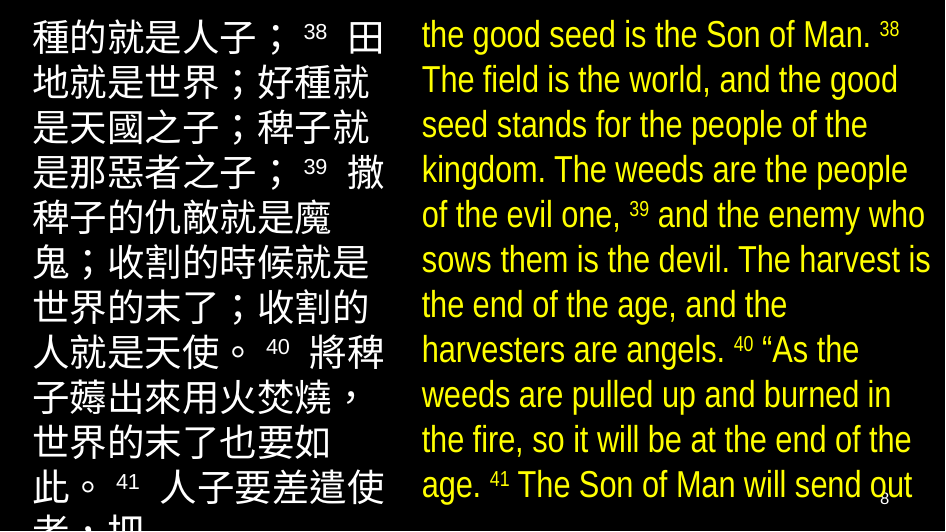

the good seed is the Son of Man. 38 The field is the world, and the good seed stands for the people of the kingdom. The weeds are the people of the evil one, 39 and the enemy who sows them is the devil. The harvest is the end of the age, and the harvesters are angels. 40 “As the weeds are pulled up and burned in the fire, so it will be at the end of the age. 41 The Son of Man will send out
種的就是人子；38 田地就是世界；好種就是天國之子；稗子就是那惡者之子；39 撒稗子的仇敵就是魔鬼；收割的時候就是世界的末了；收割的人就是天使。40 將稗子薅出來用火焚燒，世界的末了也要如此。41 人子要差遣使者，把

8